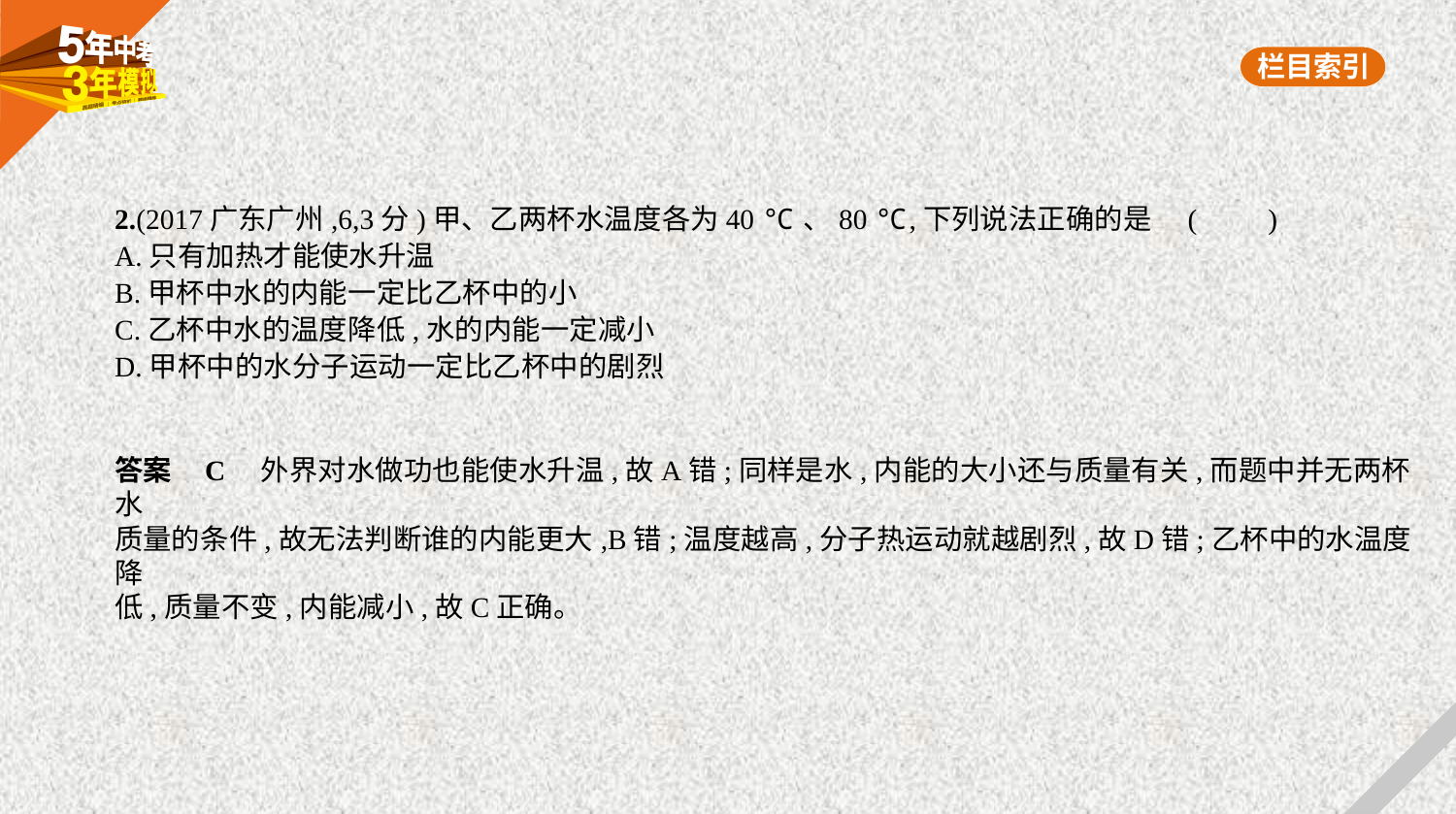

2.(2017广东广州,6,3分)甲、乙两杯水温度各为40 ℃、80 ℃,下列说法正确的是 (　　)
A.只有加热才能使水升温
B.甲杯中水的内能一定比乙杯中的小
C.乙杯中水的温度降低,水的内能一定减小
D.甲杯中的水分子运动一定比乙杯中的剧烈
答案    C　外界对水做功也能使水升温,故A错;同样是水,内能的大小还与质量有关,而题中并无两杯水
质量的条件,故无法判断谁的内能更大,B错;温度越高,分子热运动就越剧烈,故D错;乙杯中的水温度降
低,质量不变,内能减小,故C正确。